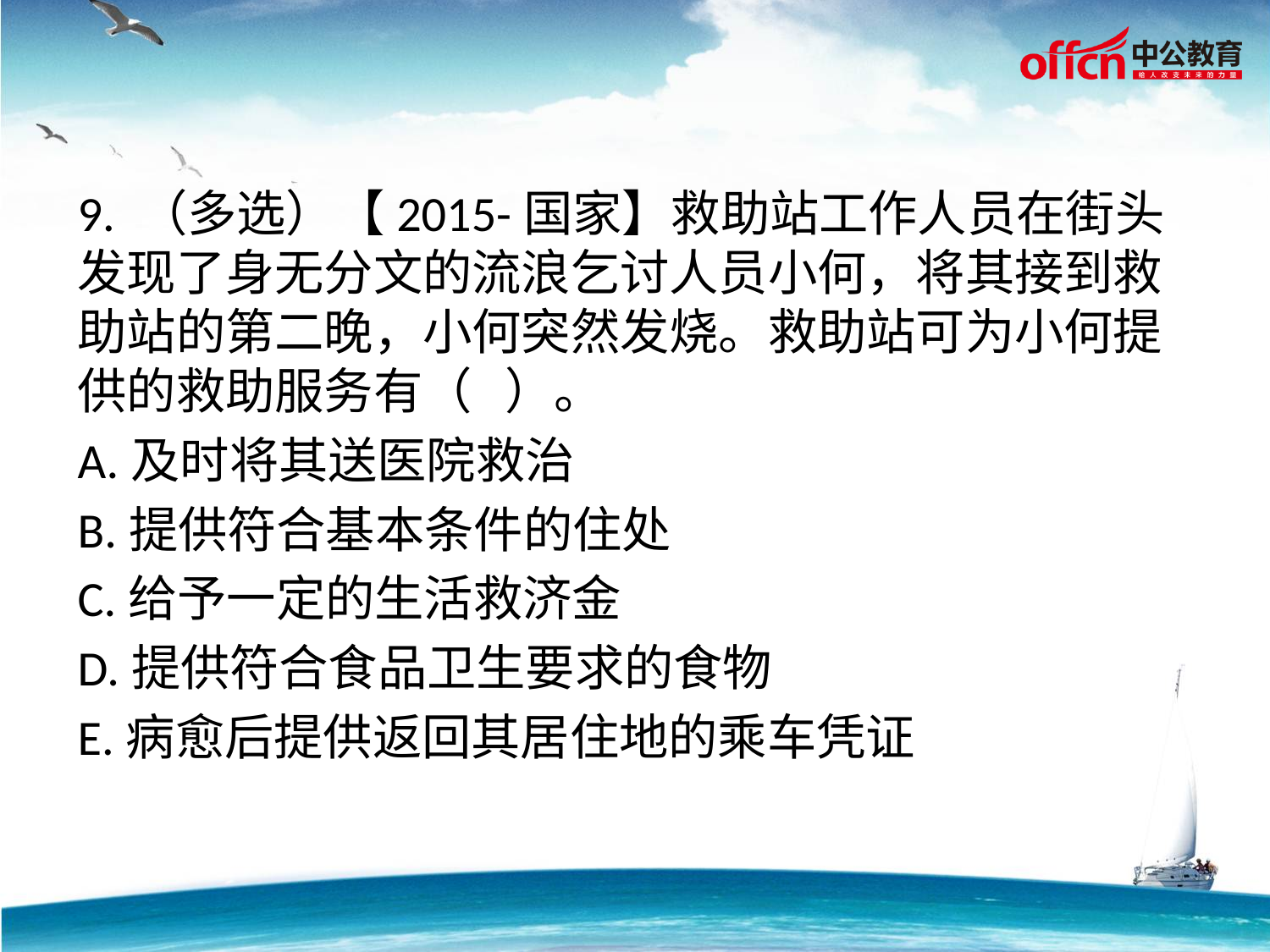

9. （多选）【2015-国家】救助站工作人员在街头发现了身无分文的流浪乞讨人员小何，将其接到救助站的第二晚，小何突然发烧。救助站可为小何提供的救助服务有（   ）。
A.及时将其送医院救治
B.提供符合基本条件的住处
C.给予一定的生活救济金
D.提供符合食品卫生要求的食物
E.病愈后提供返回其居住地的乘车凭证